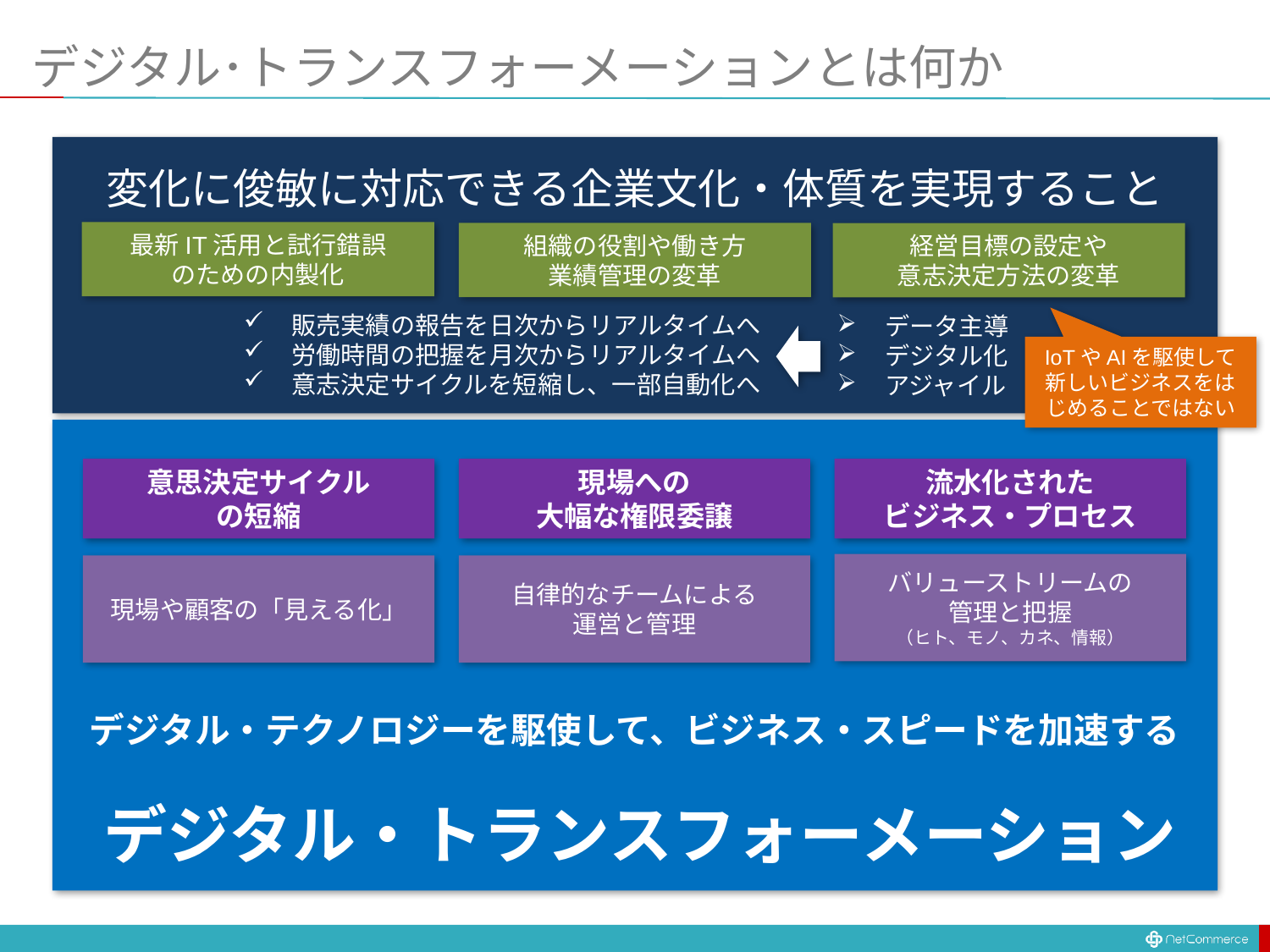

# デジタル･トランスフォーメーションとは何か

変化に俊敏に対応できる企業文化・体質を実現すること
最新IT活用と試行錯誤
のための内製化
組織の役割や働き方
業績管理の変革
経営目標の設定や
意志決定方法の変革
販売実績の報告を日次からリアルタイムへ
労働時間の把握を月次からリアルタイムへ
意志決定サイクルを短縮し、一部自動化へ
データ主導
デジタル化
アジャイル

IoTやAIを駆使して
新しいビジネスをはじめることではない

デジタル・トランスフォーメーション
流水化された
ビジネス・プロセス
意思決定サイクル
の短縮
現場への
大幅な権限委譲
バリューストリームの
管理と把握
（ヒト、モノ、カネ、情報）
現場や顧客の「見える化」
自律的なチームによる
運営と管理
デジタル・テクノロジーを駆使して、ビジネス・スピードを加速する